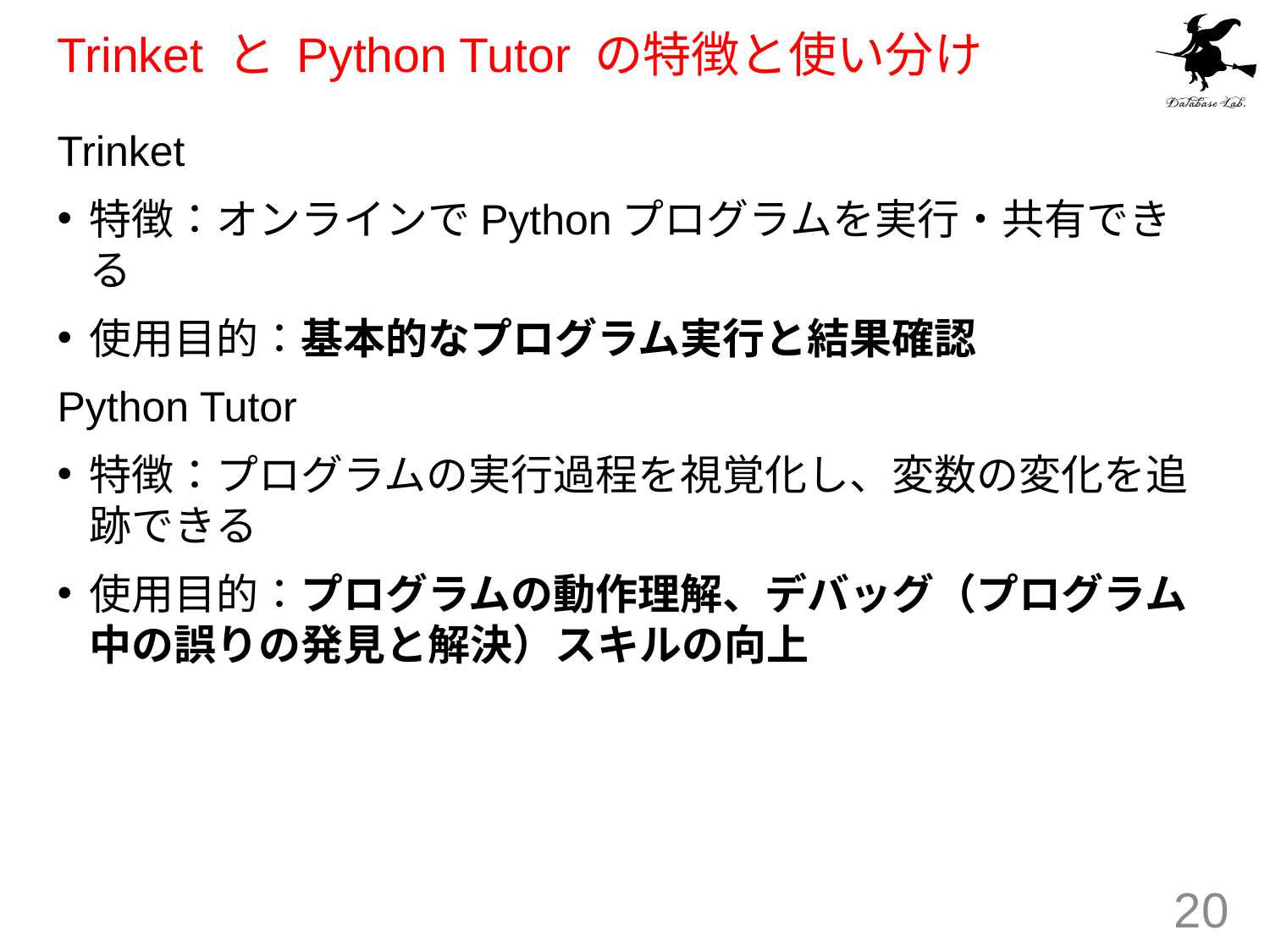

# Trinket と Python Tutor の特徴と使い分け
Trinket
特徴：オンラインでPythonプログラムを実行・共有できる
使用目的：基本的なプログラム実行と結果確認
Python Tutor
特徴：プログラムの実行過程を視覚化し、変数の変化を追跡できる
使用目的：プログラムの動作理解、デバッグ（プログラム中の誤りの発見と解決）スキルの向上
20